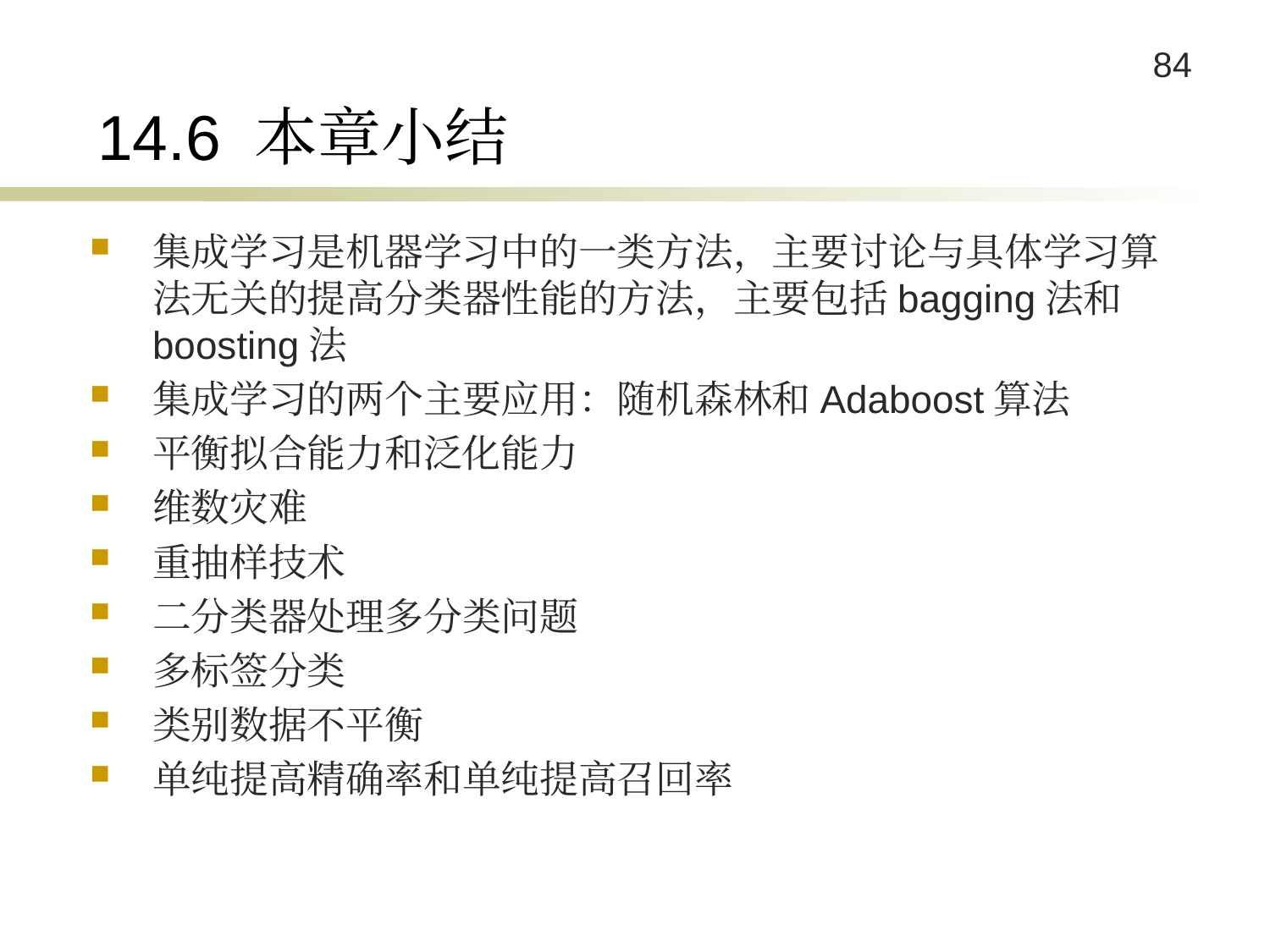

# 14.6 本章小结
集成学习是机器学习中的一类方法，主要讨论与具体学习算法无关的提高分类器性能的方法，主要包括bagging法和boosting法
集成学习的两个主要应用：随机森林和Adaboost算法
平衡拟合能力和泛化能力
维数灾难
重抽样技术
二分类器处理多分类问题
多标签分类
类别数据不平衡
单纯提高精确率和单纯提高召回率